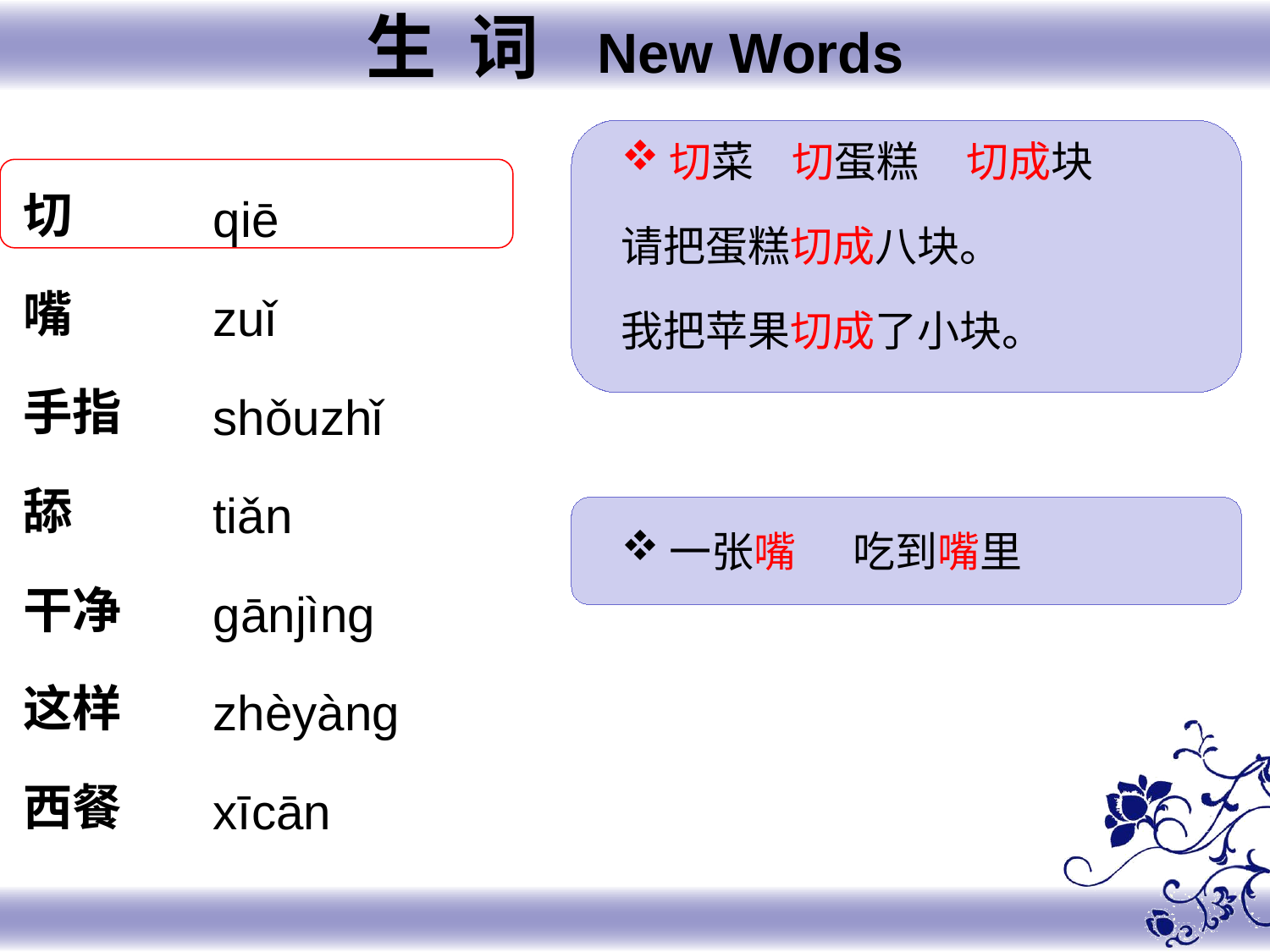

生  词   New Words
切菜    切蛋糕     切成块
请把蛋糕切成八块。
我把苹果切成了小块。

切
嘴
手指
舔
干净
这样
西餐
qiē
zuǐ
shǒuzhǐ
tiǎn
gānjìng
zhèyàng
xīcān

一张嘴      吃到嘴里